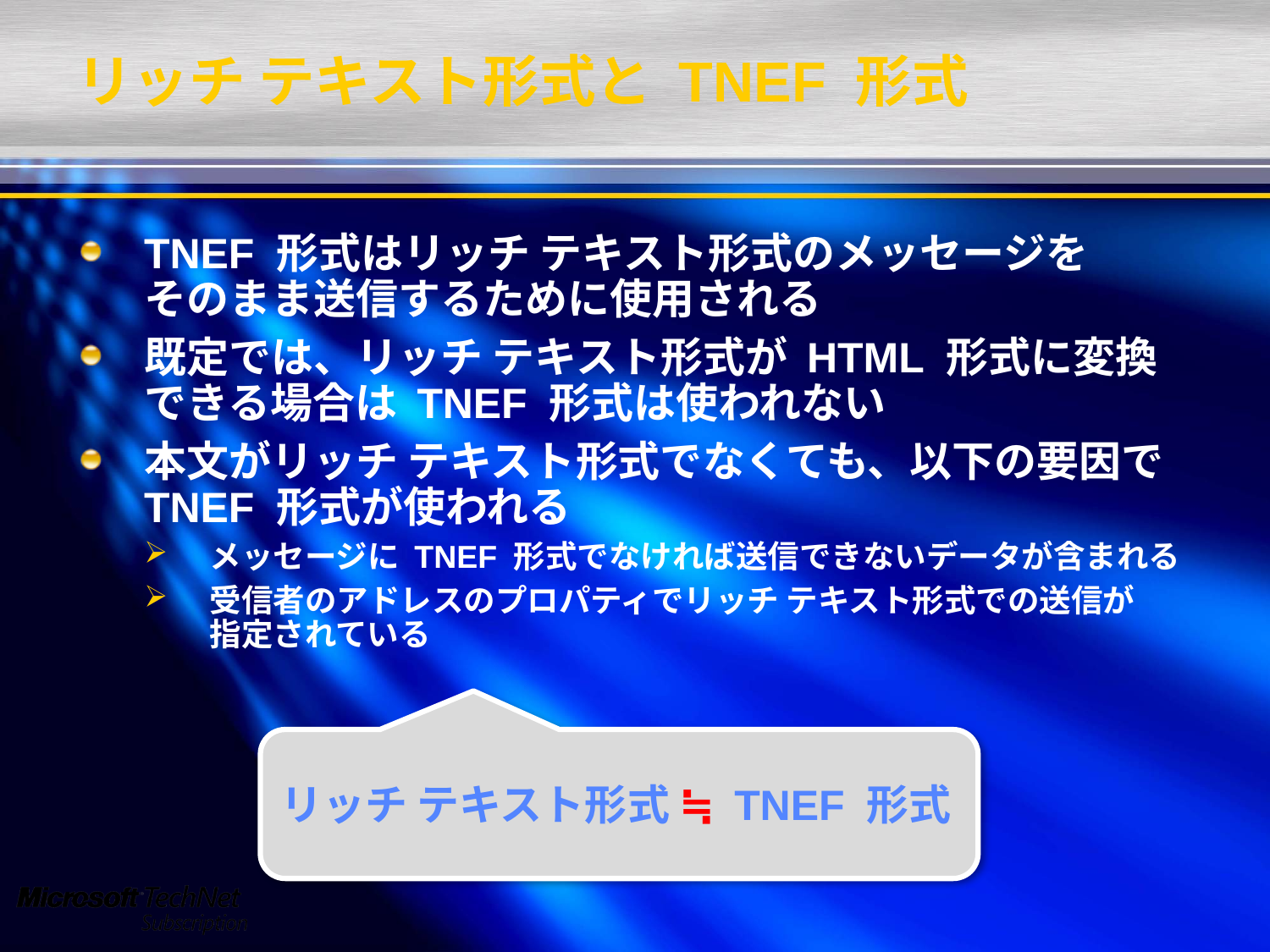

# リッチ テキスト形式と TNEF 形式
TNEF 形式はリッチ テキスト形式のメッセージを
そのまま送信するために使用される
既定では、リッチ テキスト形式が HTML 形式に変換できる場合は TNEF 形式は使われない
本文がリッチ テキスト形式でなくても、以下の要因で TNEF 形式が使われる
メッセージに TNEF 形式でなければ送信できないデータが含まれる
受信者のアドレスのプロパティでリッチ テキスト形式での送信が
指定されている
リッチ テキスト形式 ≒ TNEF 形式